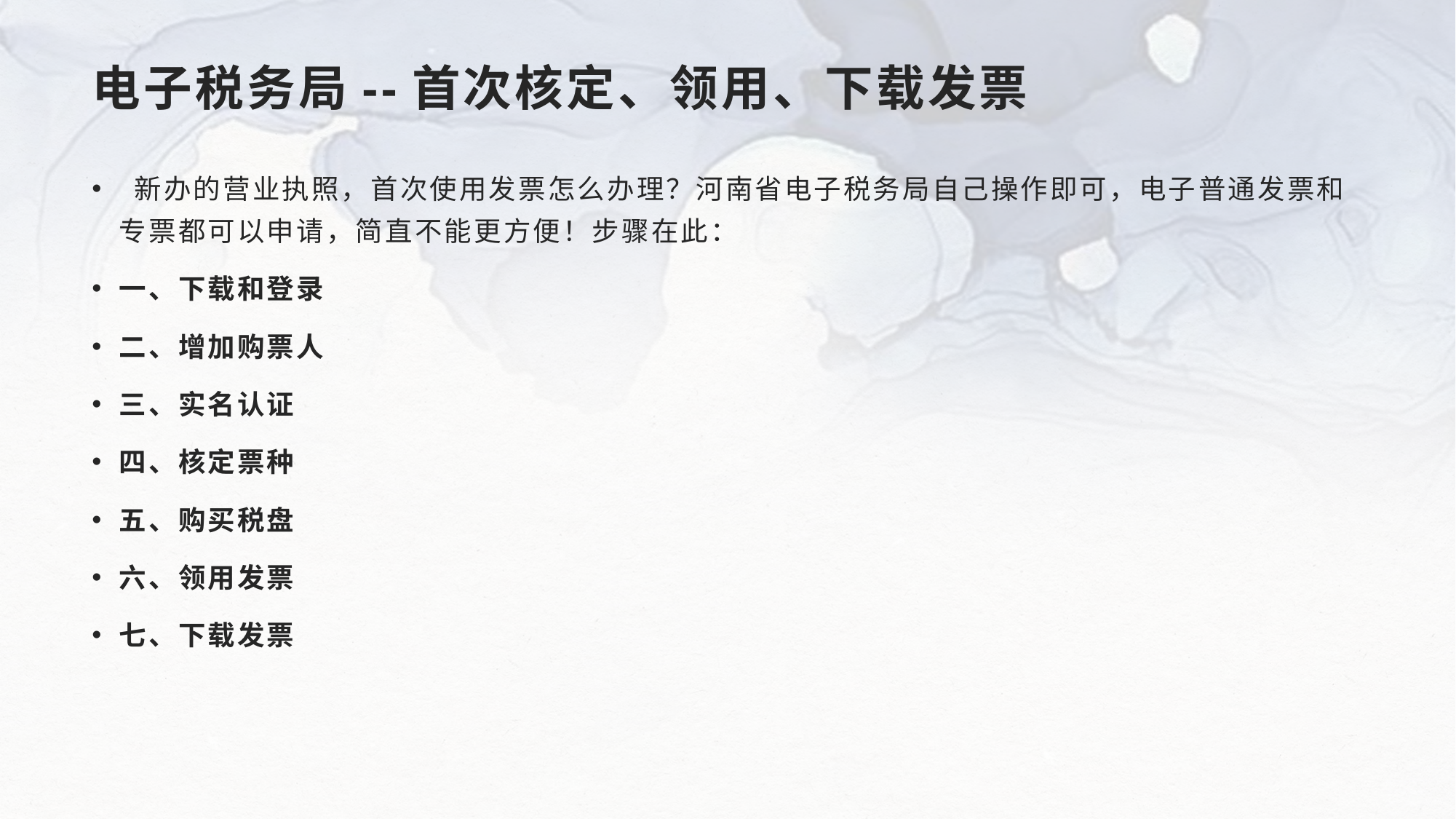

# 电子税务局--首次核定、领用、下载发票

 新办的营业执照，首次使用发票怎么办理？河南省电子税务局自己操作即可，电子普通发票和专票都可以申请，简直不能更方便！步骤在此：
一、下载和登录
二、增加购票人
三、实名认证
四、核定票种
五、购买税盘
六、领用发票
七、下载发票